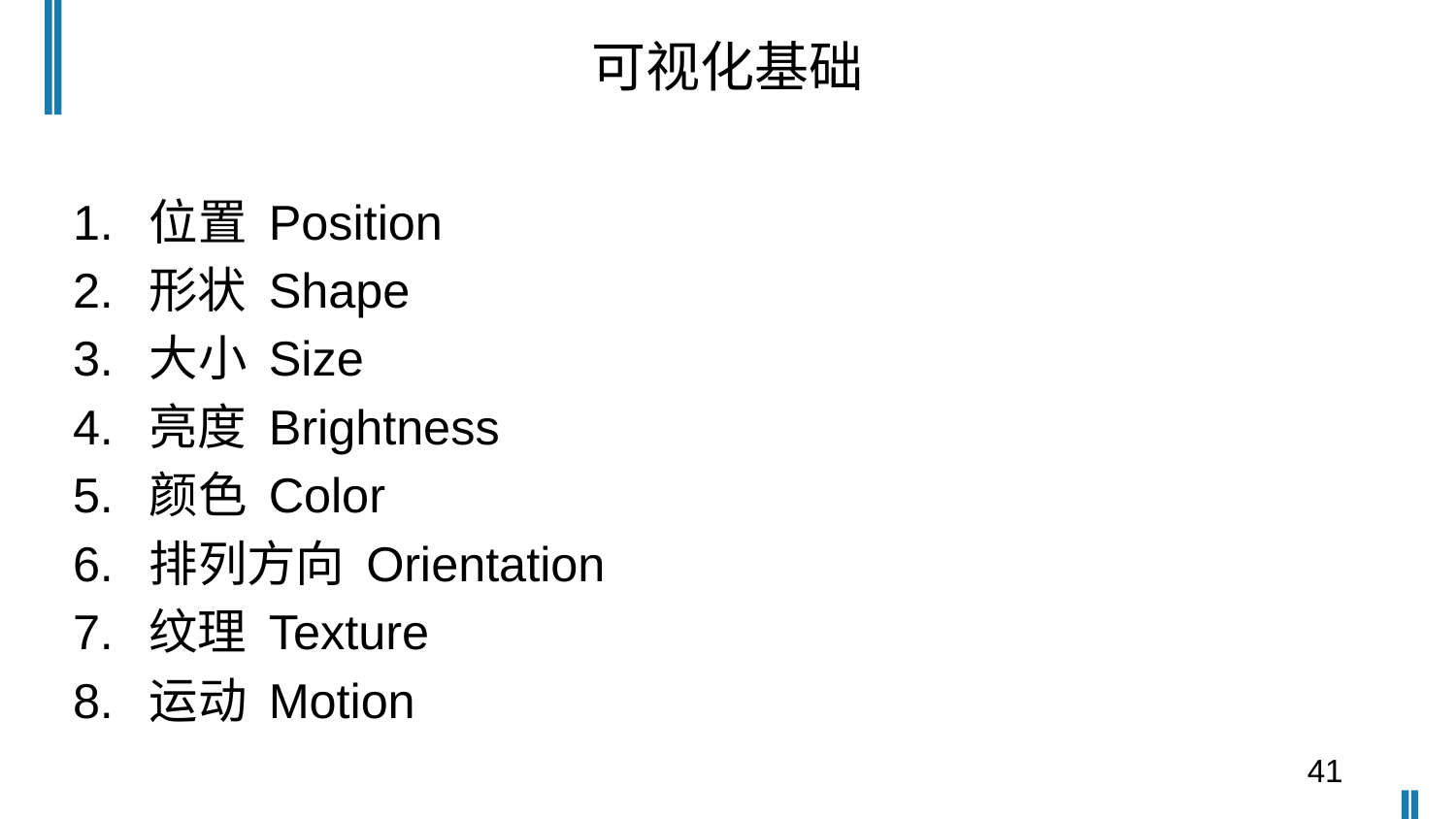

# 可视化基础
位置 Position
形状 Shape
大小 Size
亮度 Brightness
颜色 Color
排列方向 Orientation
纹理 Texture
运动 Motion
41